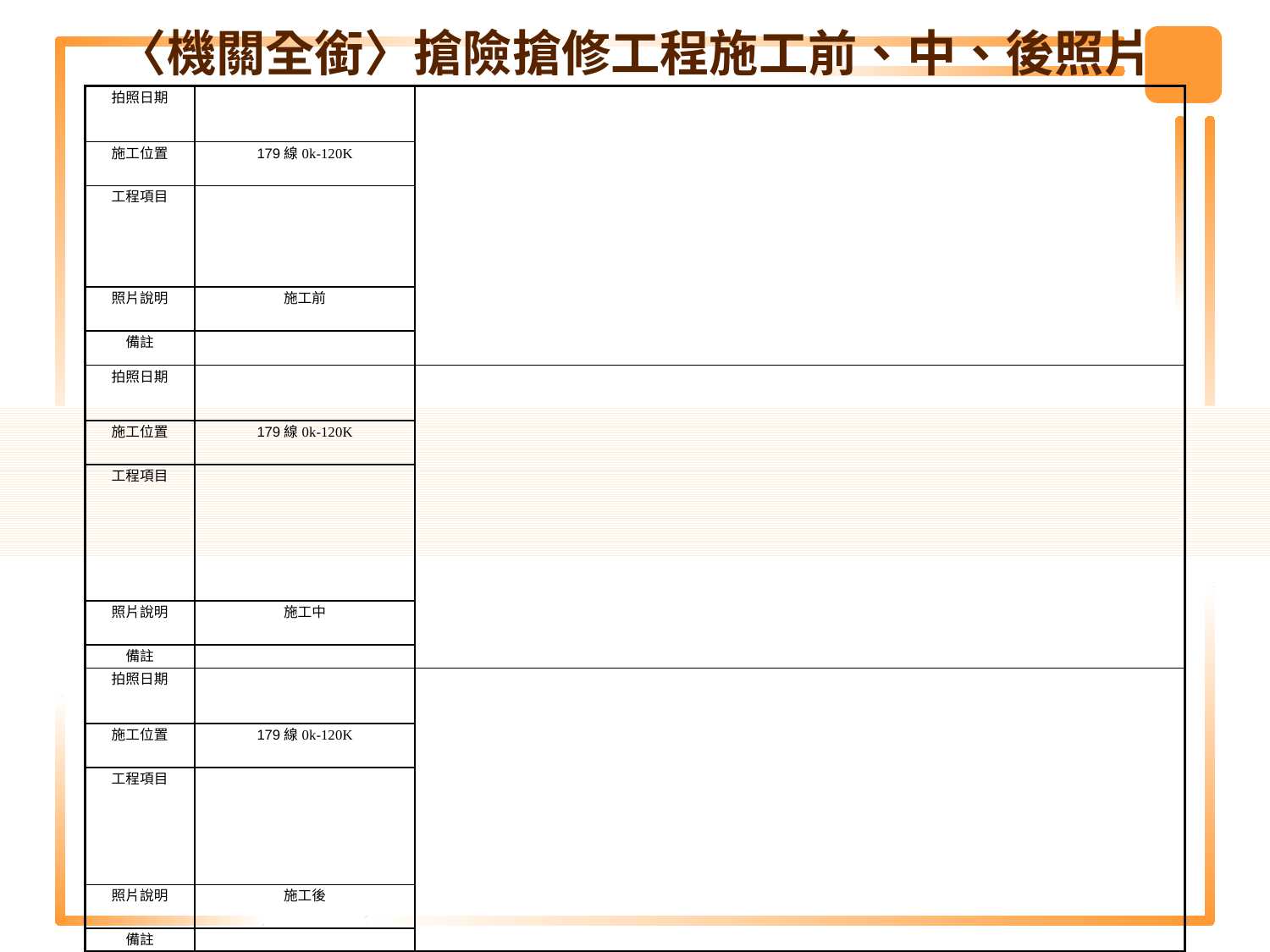

〈機關全銜〉搶險搶修工程施工前、中、後照片

| 拍照日期 |  |  |
| --- | --- | --- |
| 施工位置 | 179線0k-120K |  |
| 工程項目 |  |  |
| 照片說明 | 施工前 |  |
| 備註 |  |  |
| 拍照日期 |  |  |
| 施工位置 | 179線0k-120K |  |
| 工程項目 |  |  |
| 照片說明 | 施工中 |  |
| 備註 |  |  |
| 拍照日期 |  |  |
| 施工位置 | 179線0k-120K |  |
| 工程項目 |  |  |
| 照片說明 | 施工後 |  |
| 備註 |  |  |